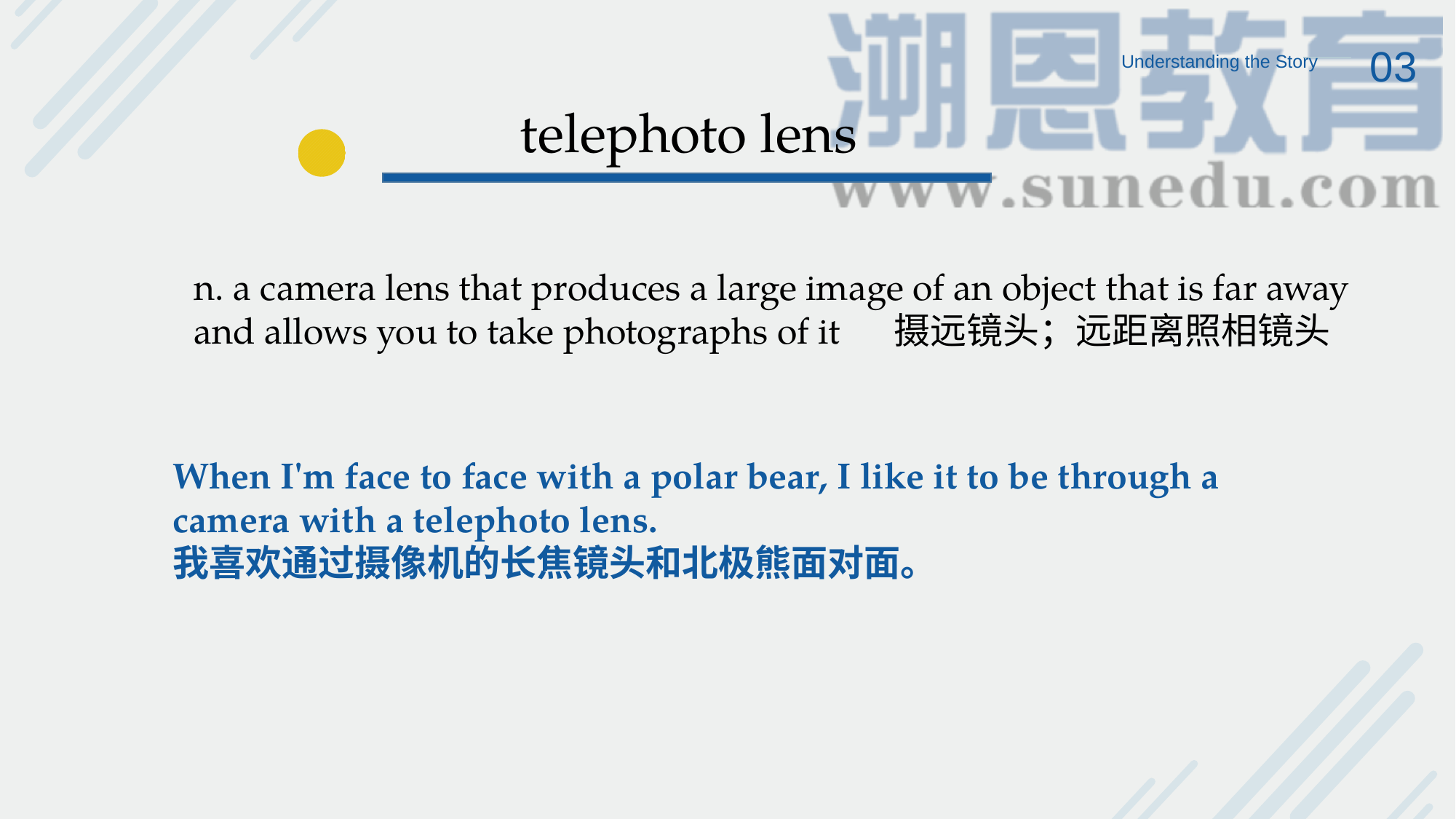

03
Understanding the Story
telephoto lens

n. a camera lens that produces a large image of an object that is far away and allows you to take photographs of it	    摄远镜头；远距离照相镜头
When I'm face to face with a polar bear, I like it to be through a camera with a telephoto lens.
我喜欢通过摄像机的长焦镜头和北极熊面对面。